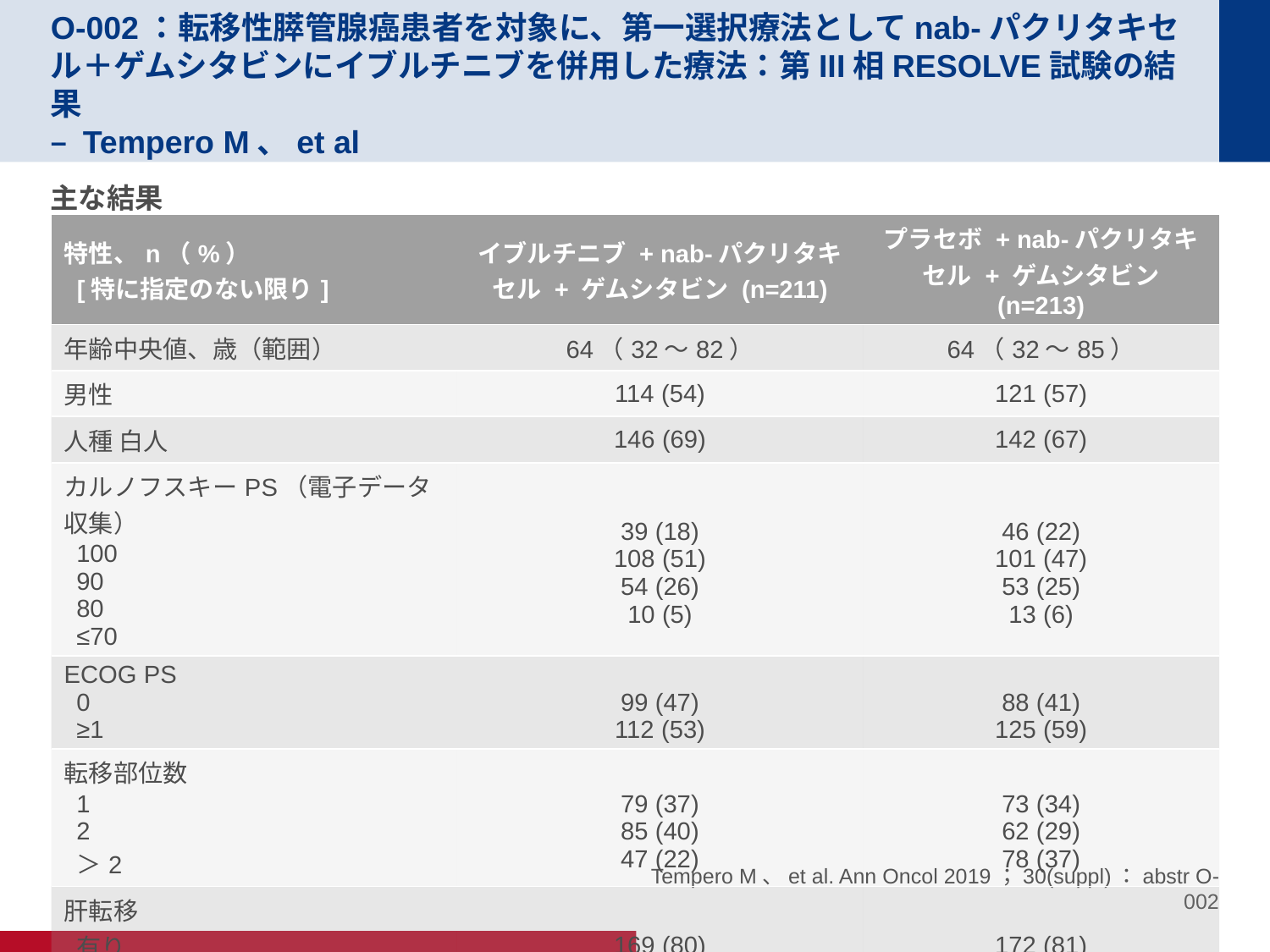

# O-002：転移性膵管腺癌患者を対象に、第一選択療法としてnab-パクリタキセル＋ゲムシタビンにイブルチニブを併用した療法：第III相RESOLVE試験の結果 – Tempero M、et al
主な結果

| 特性、n（%） [特に指定のない限り] | イブルチニブ + nab-パクリタキセル + ゲムシタビン (n=211) | プラセボ + nab-パクリタキセル + ゲムシタビン (n=213) |
| --- | --- | --- |
| 年齢中央値、歳（範囲） | 64（32～82） | 64（32～85） |
| 男性 | 114 (54) | 121 (57) |
| 人種 白人 | 146 (69) | 142 (67) |
| カルノフスキーPS（電子データ収集） 100 90 80 ≤70 | 39 (18) 108 (51) 54 (26) 10 (5) | 46 (22) 101 (47) 53 (25) 13 (6) |
| ECOG PS 0 ≥1 | 99 (47) 112 (53) | 88 (41) 125 (59) |
| 転移部位数 1 2 ＞2 | 79 (37) 85 (40) 47 (22) | 73 (34) 62 (29) 78 (37) |
| 肝転移 有り 無し | 169 (80) 42 (20) | 172 (81) 41 (19) |
Tempero M、et al. Ann Oncol 2019；30(suppl)：abstr O-002